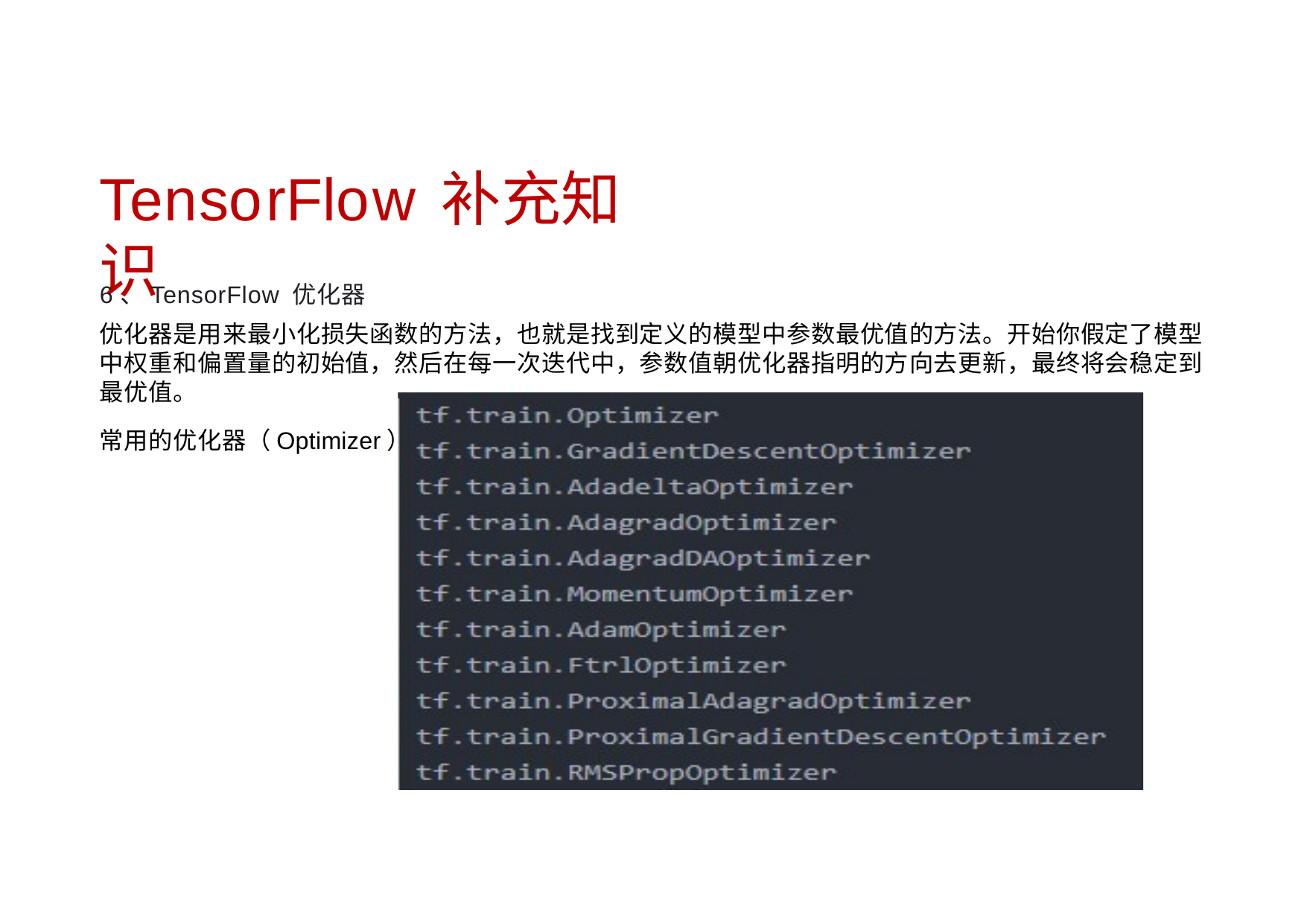

# TensorFlow补充知识
6、TensorFlow 优化器
优化器是用来最小化损失函数的方法，也就是找到定义的模型中参数最优值的方法。开始你假定了模型 中权重和偏置量的初始值，然后在每一次迭代中，参数值朝优化器指明的方向去更新，最终将会稳定到 最优值。
常用的优化器（Optimizer）